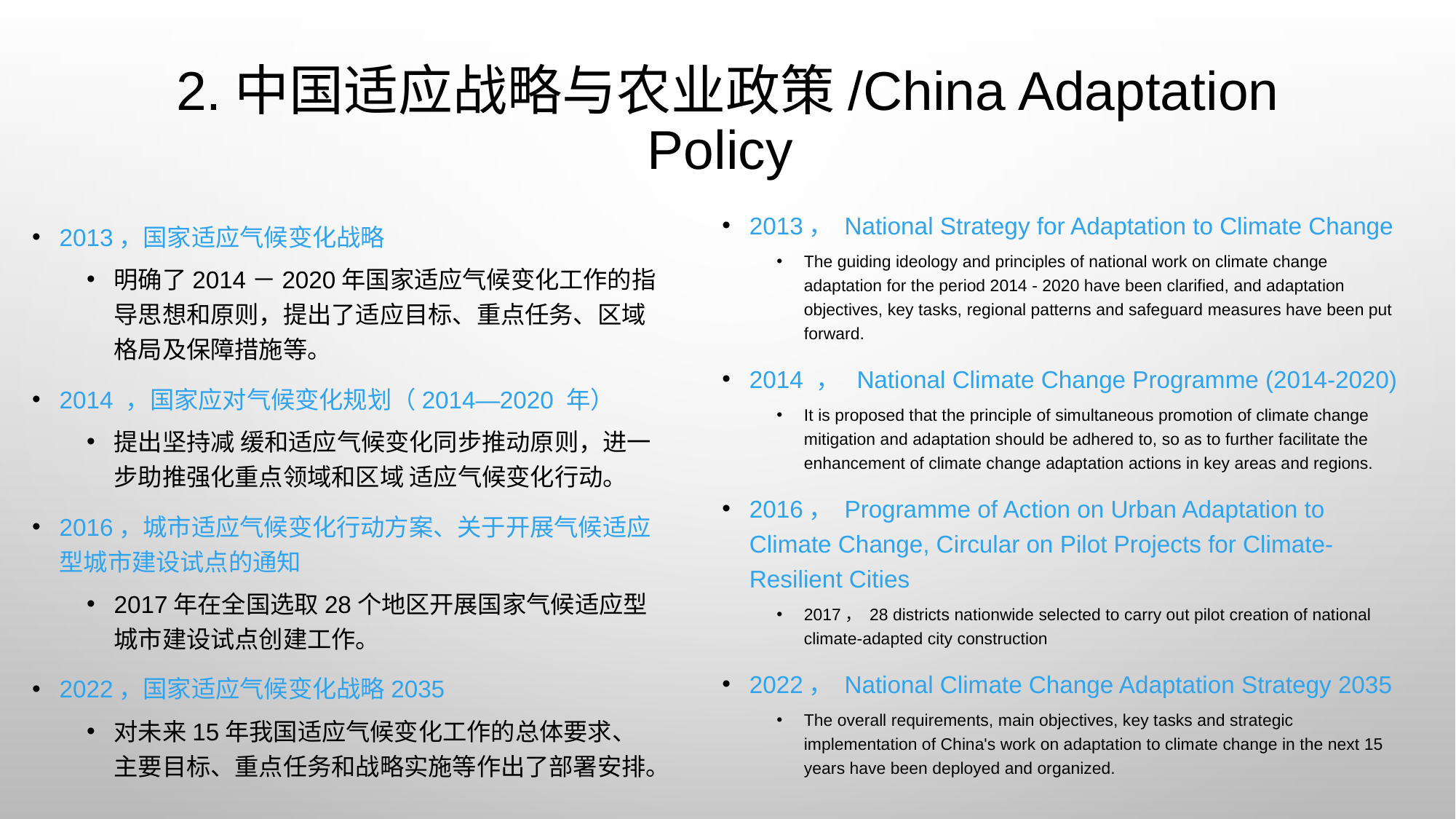

# 2.中国适应战略与农业政策/China Adaptation Policy
2013， National Strategy for Adaptation to Climate Change
The guiding ideology and principles of national work on climate change adaptation for the period 2014 - 2020 have been clarified, and adaptation objectives, key tasks, regional patterns and safeguard measures have been put forward.
2014 ，  National Climate Change Programme (2014-2020)
It is proposed that the principle of simultaneous promotion of climate change mitigation and adaptation should be adhered to, so as to further facilitate the enhancement of climate change adaptation actions in key areas and regions.
2016， Programme of Action on Urban Adaptation to Climate Change, Circular on Pilot Projects for Climate-Resilient Cities
2017， 28 districts nationwide selected to carry out pilot creation of national climate-adapted city construction
2022， National Climate Change Adaptation Strategy 2035
The overall requirements, main objectives, key tasks and strategic implementation of China's work on adaptation to climate change in the next 15 years have been deployed and organized.
2013，国家适应气候变化战略
明确了2014－2020年国家适应气候变化工作的指导思想和原则，提出了适应目标、重点任务、区域格局及保障措施等。
2014 ，国家应对气候变化规划（2014—2020 年）
提出坚持减 缓和适应气候变化同步推动原则，进一步助推强化重点领域和区域 适应气候变化行动。
2016，城市适应气候变化行动方案、关于开展气候适应型城市建设试点的通知
2017年在全国选取28个地区开展国家气候适应型城市建设试点创建工作。
2022，国家适应气候变化战略2035
对未来15年我国适应气候变化工作的总体要求、主要目标、重点任务和战略实施等作出了部署安排。